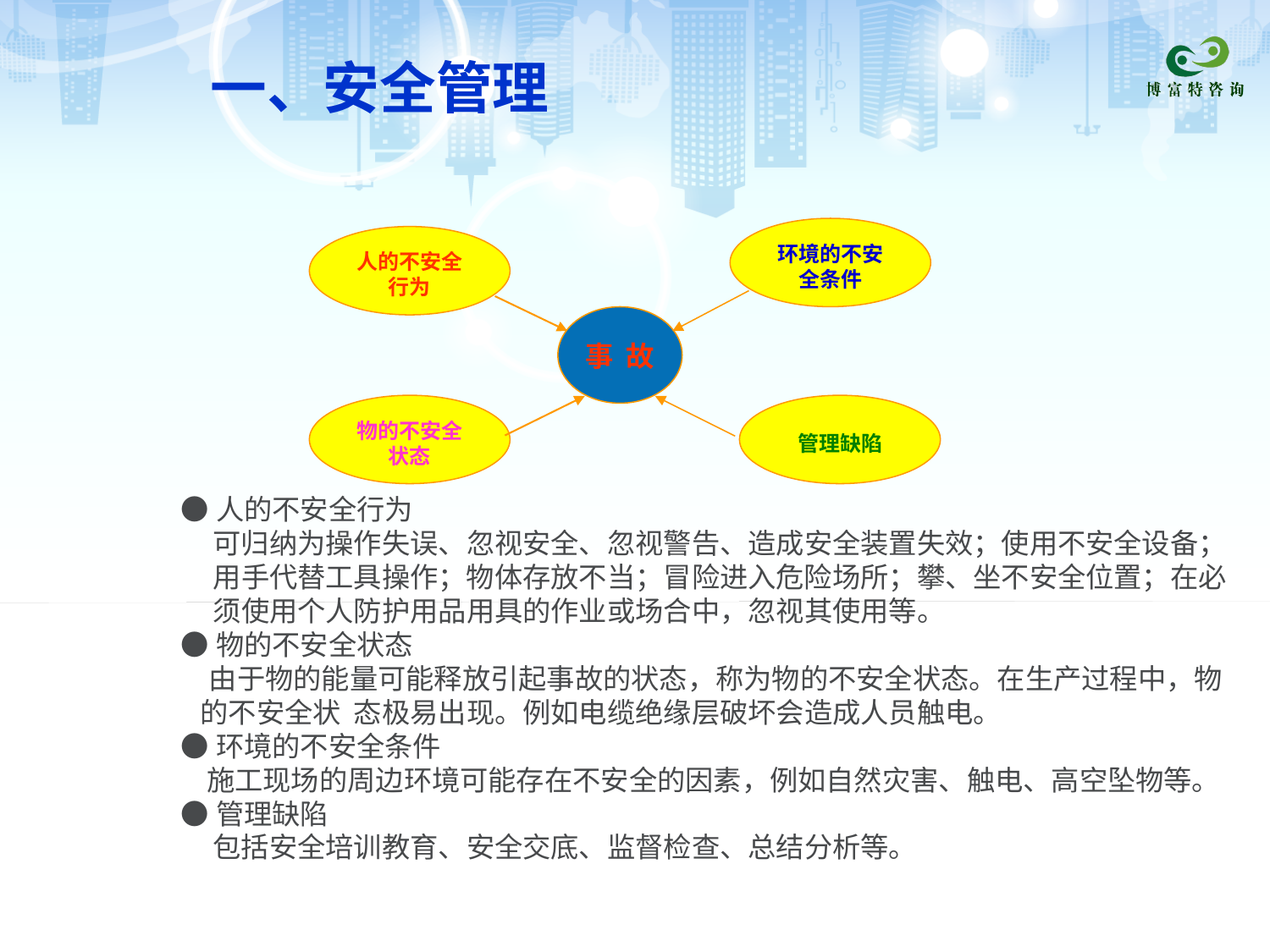

一、安全管理

环境的不安全条件
人的不安全行为

事  故

物的不安全状态
管理缺陷
●人的不安全行为
    可归纳为操作失误、忽视安全、忽视警告、造成安全装置失效；使用不安全设备；
    用手代替工具操作；物体存放不当；冒险进入危险场所；攀、坐不安全位置；在必
    须使用个人防护用品用具的作业或场合中，忽视其使用等。
●物的不安全状态
    由于物的能量可能释放引起事故的状态，称为物的不安全状态。在生产过程中，物
  的不安全状  态极易出现。例如电缆绝缘层破坏会造成人员触电。
●环境的不安全条件
   施工现场的周边环境可能存在不安全的因素，例如自然灾害、触电、高空坠物等。
●管理缺陷
    包括安全培训教育、安全交底、监督检查、总结分析等。